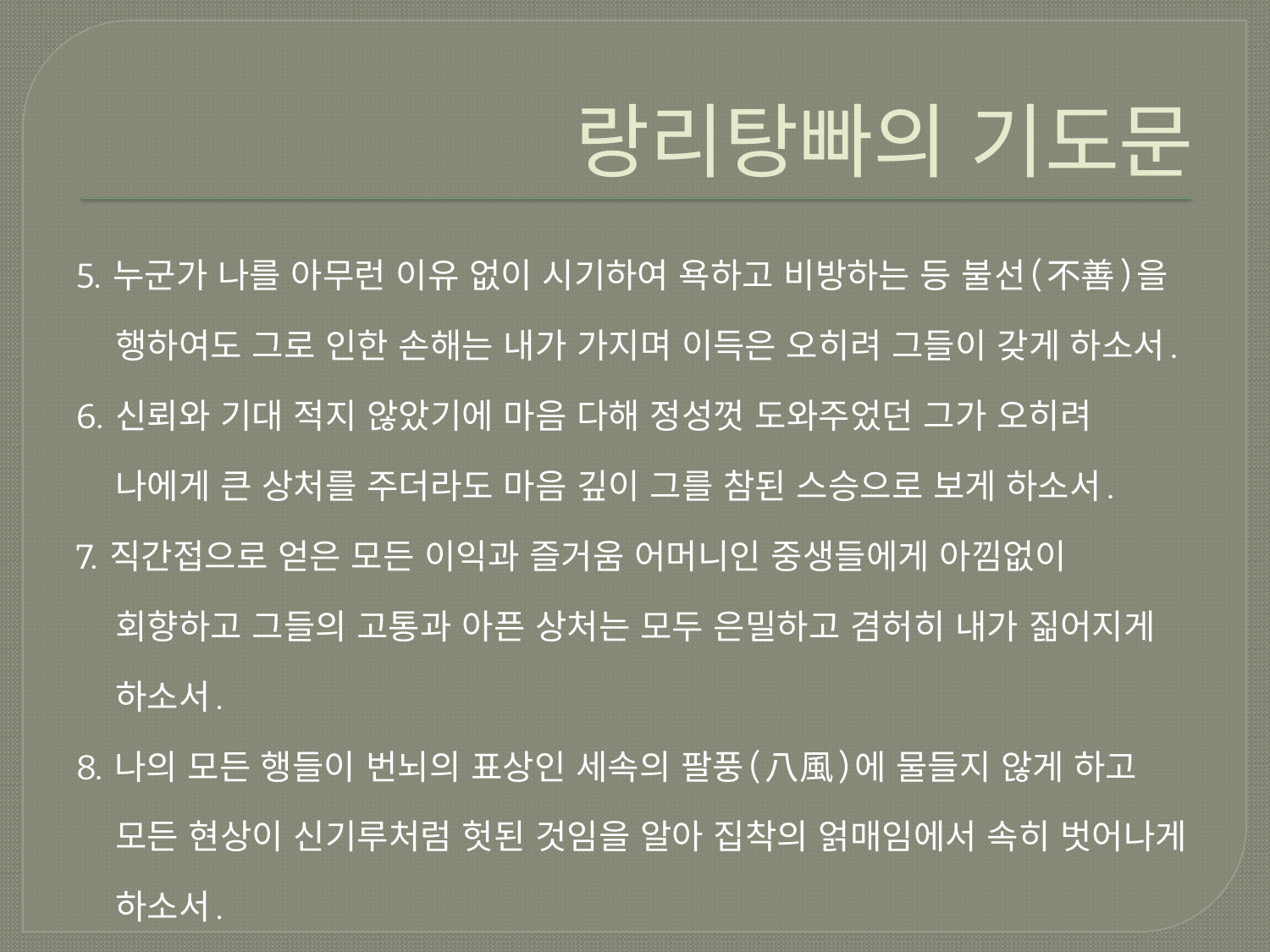

# 랑리탕빠의 기도문
5. 누군가 나를 아무런 이유 없이 시기하여 욕하고 비방하는 등 불선(不善)을 행하여도 그로 인한 손해는 내가 가지며 이득은 오히려 그들이 갖게 하소서.
6. 신뢰와 기대 적지 않았기에 마음 다해 정성껏 도와주었던 그가 오히려 나에게 큰 상처를 주더라도 마음 깊이 그를 참된 스승으로 보게 하소서.
7. 직간접으로 얻은 모든 이익과 즐거움 어머니인 중생들에게 아낌없이 회향하고 그들의 고통과 아픈 상처는 모두 은밀하고 겸허히 내가 짊어지게 하소서.
8. 나의 모든 행들이 번뇌의 표상인 세속의 팔풍(八風)에 물들지 않게 하고 모든 현상이 신기루처럼 헛된 것임을 알아 집착의 얽매임에서 속히 벗어나게 하소서.